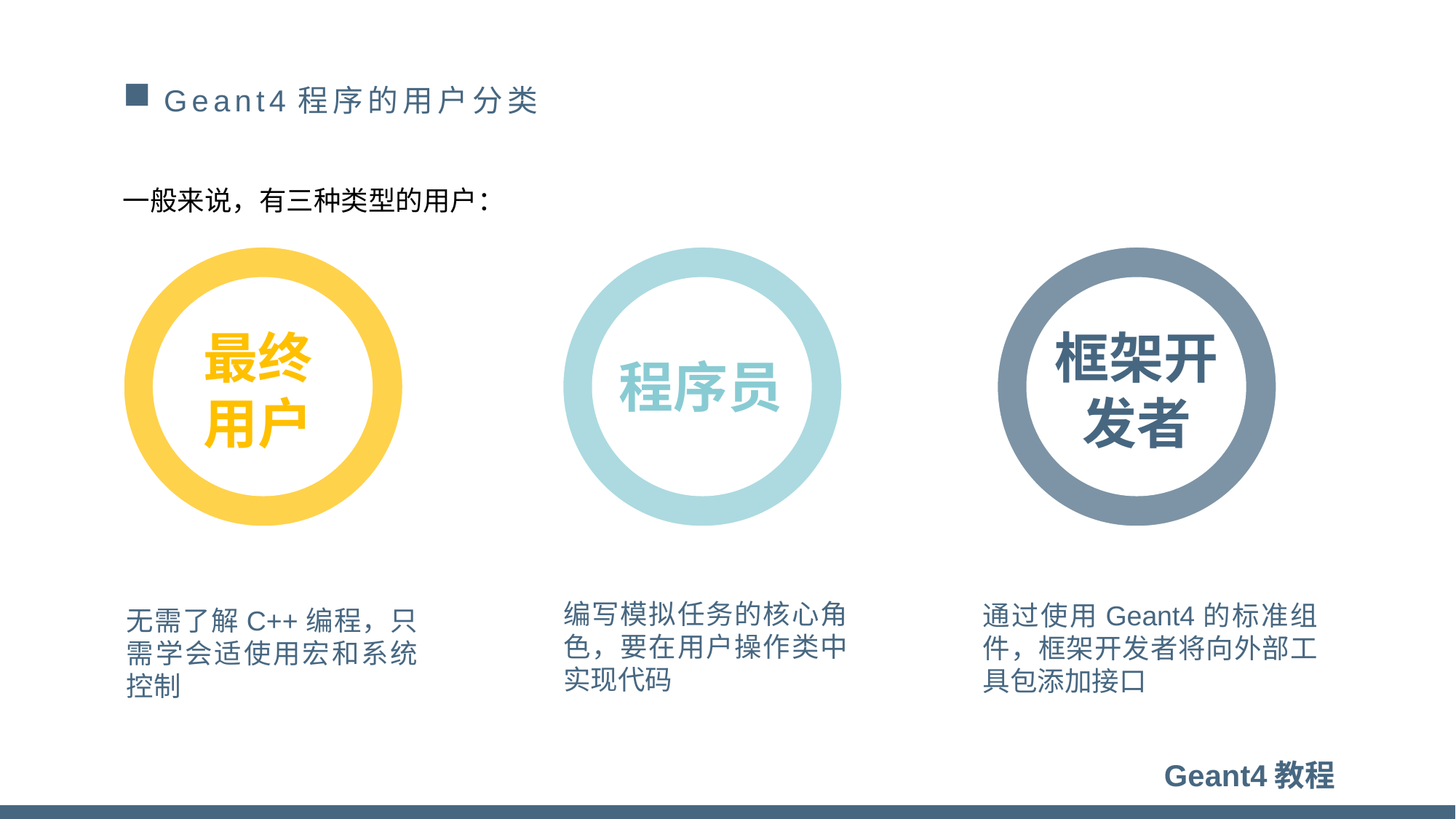

# Geant4程序的用户分类
一般来说，有三种类型的用户：

框架开发者
最终用户
程序员
编写模拟任务的核心角色，要在用户操作类中实现代码
通过使用Geant4的标准组件，框架开发者将向外部工具包添加接口
无需了解C++编程，只需学会适使用宏和系统控制